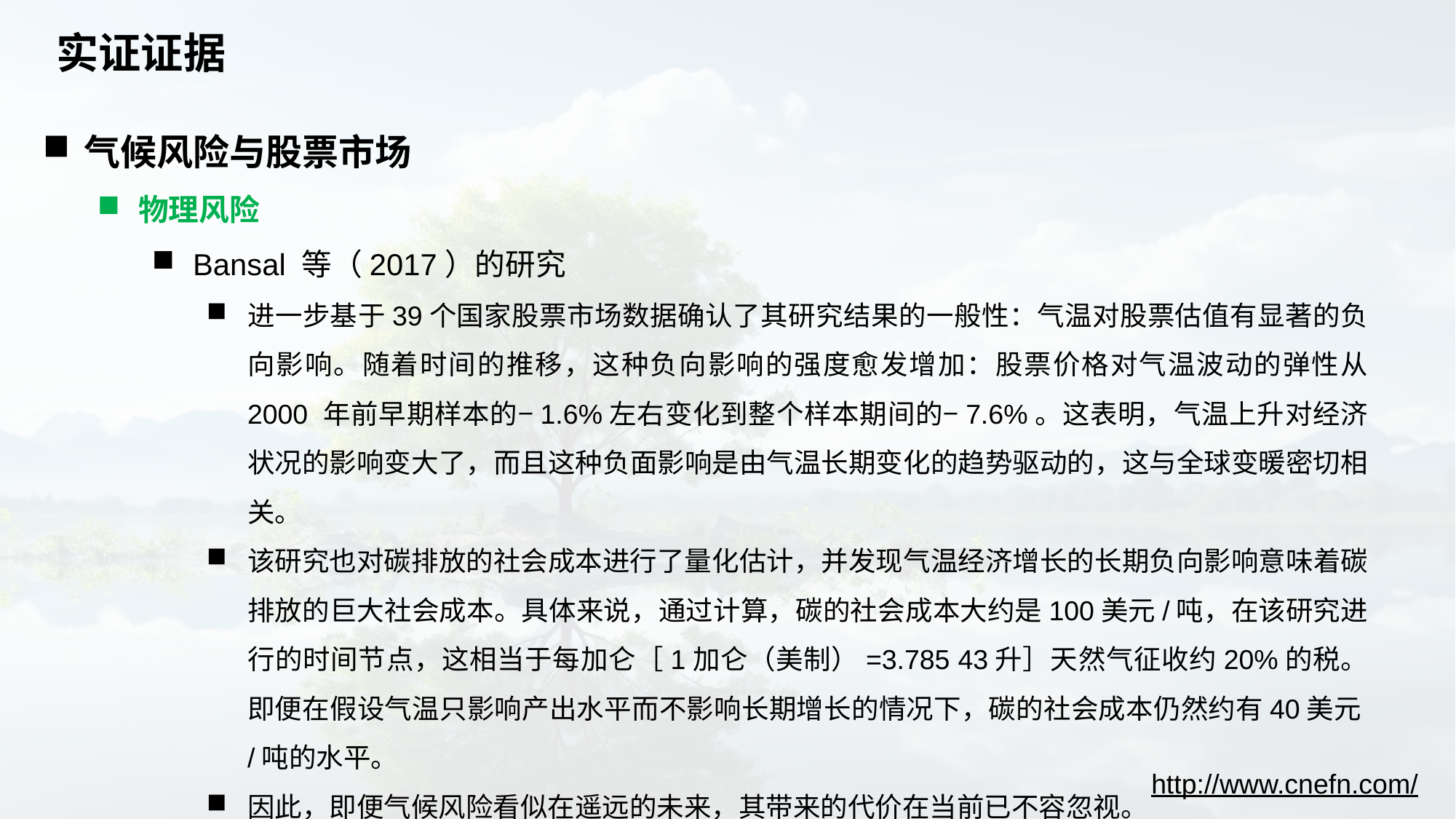

# 实证证据
气候风险与股票市场
物理风险
Bansal 等（2017）的研究
进一步基于39个国家股票市场数据确认了其研究结果的一般性：气温对股票估值有显著的负向影响。随着时间的推移，这种负向影响的强度愈发增加：股票价格对气温波动的弹性从 2000 年前早期样本的−1.6%左右变化到整个样本期间的−7.6%。这表明，气温上升对经济状况的影响变大了，而且这种负面影响是由气温长期变化的趋势驱动的，这与全球变暖密切相关。
该研究也对碳排放的社会成本进行了量化估计，并发现气温经济增长的长期负向影响意味着碳排放的巨大社会成本。具体来说，通过计算，碳的社会成本大约是100美元/吨，在该研究进行的时间节点，这相当于每加仑［1加仑（美制）=3.785 43升］天然气征收约20%的税。即便在假设气温只影响产出水平而不影响长期增长的情况下，碳的社会成本仍然约有40美元/吨的水平。
因此，即便气候风险看似在遥远的未来，其带来的代价在当前已不容忽视。